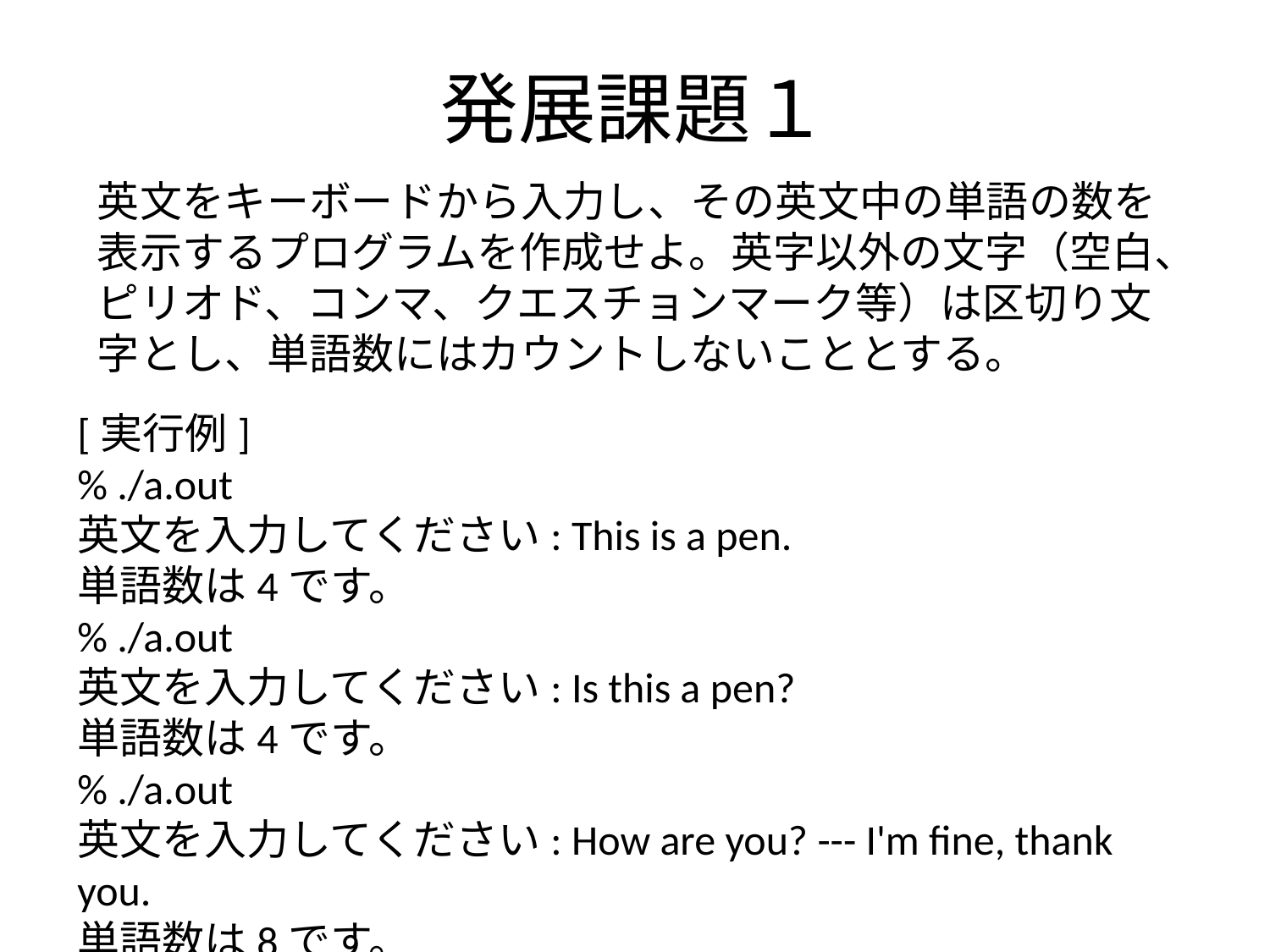

# 発展課題１
英文をキーボードから入力し、その英文中の単語の数を表示するプログラムを作成せよ。英字以外の文字（空白、ピリオド、コンマ、クエスチョンマーク等）は区切り文字とし、単語数にはカウントしないこととする。
[実行例]
% ./a.out
英文を入力してください: This is a pen.
単語数は4です。
% ./a.out
英文を入力してください: Is this a pen?
単語数は4です。
% ./a.out
英文を入力してください: How are you? --- I'm fine, thank you.
単語数は8です。